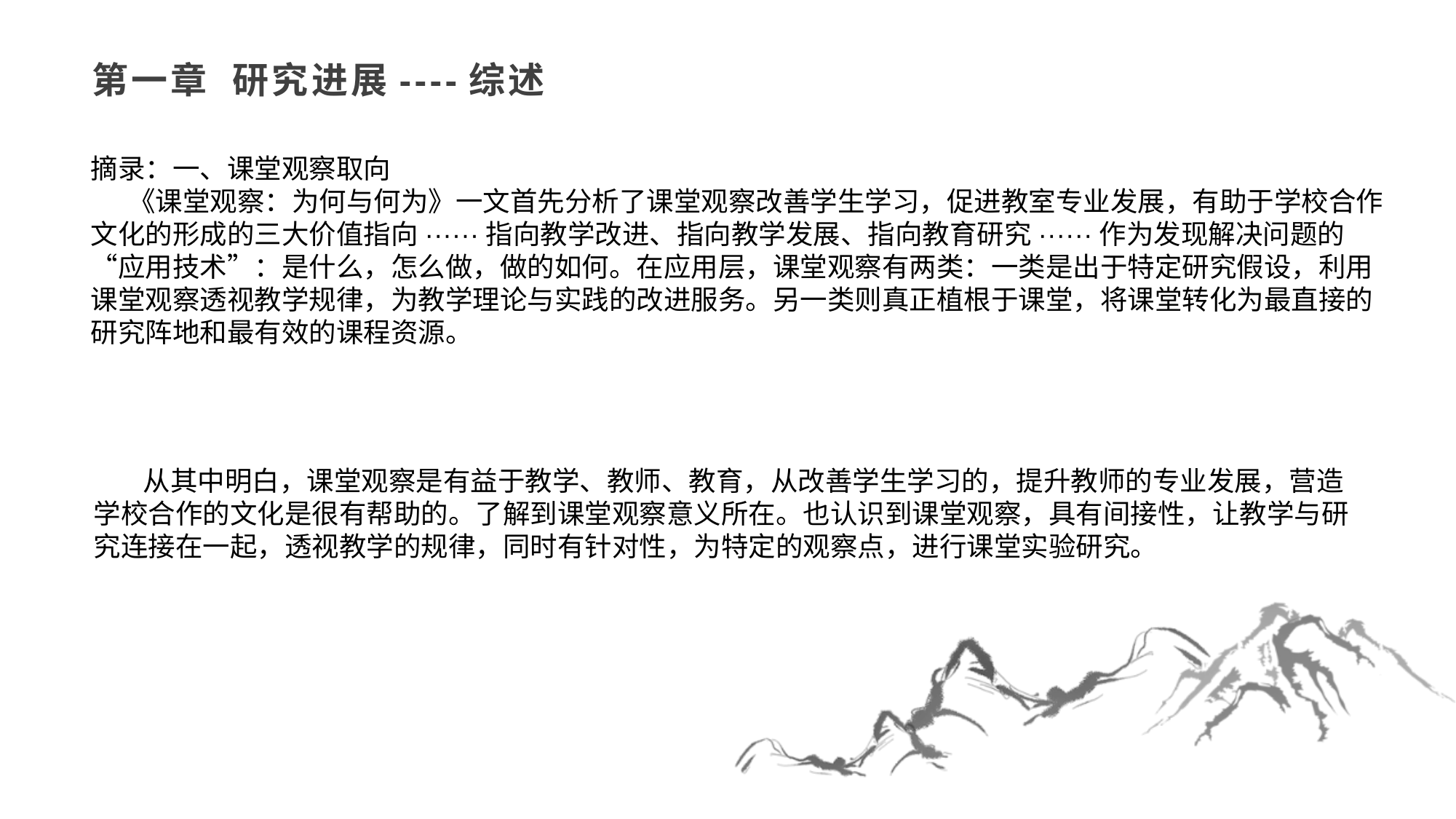

# 第一章  研究进展----综述
摘录：一、课堂观察取向
     《课堂观察：为何与何为》一文首先分析了课堂观察改善学生学习，促进教室专业发展，有助于学校合作文化的形成的三大价值指向······指向教学改进、指向教学发展、指向教育研究······作为发现解决问题的“应用技术”：是什么，怎么做，做的如何。在应用层，课堂观察有两类：一类是出于特定研究假设，利用课堂观察透视教学规律，为教学理论与实践的改进服务。另一类则真正植根于课堂，将课堂转化为最直接的研究阵地和最有效的课程资源。

       从其中明白，课堂观察是有益于教学、教师、教育，从改善学生学习的，提升教师的专业发展，营造学校合作的文化是很有帮助的。了解到课堂观察意义所在。也认识到课堂观察，具有间接性，让教学与研究连接在一起，透视教学的规律，同时有针对性，为特定的观察点，进行课堂实验研究。